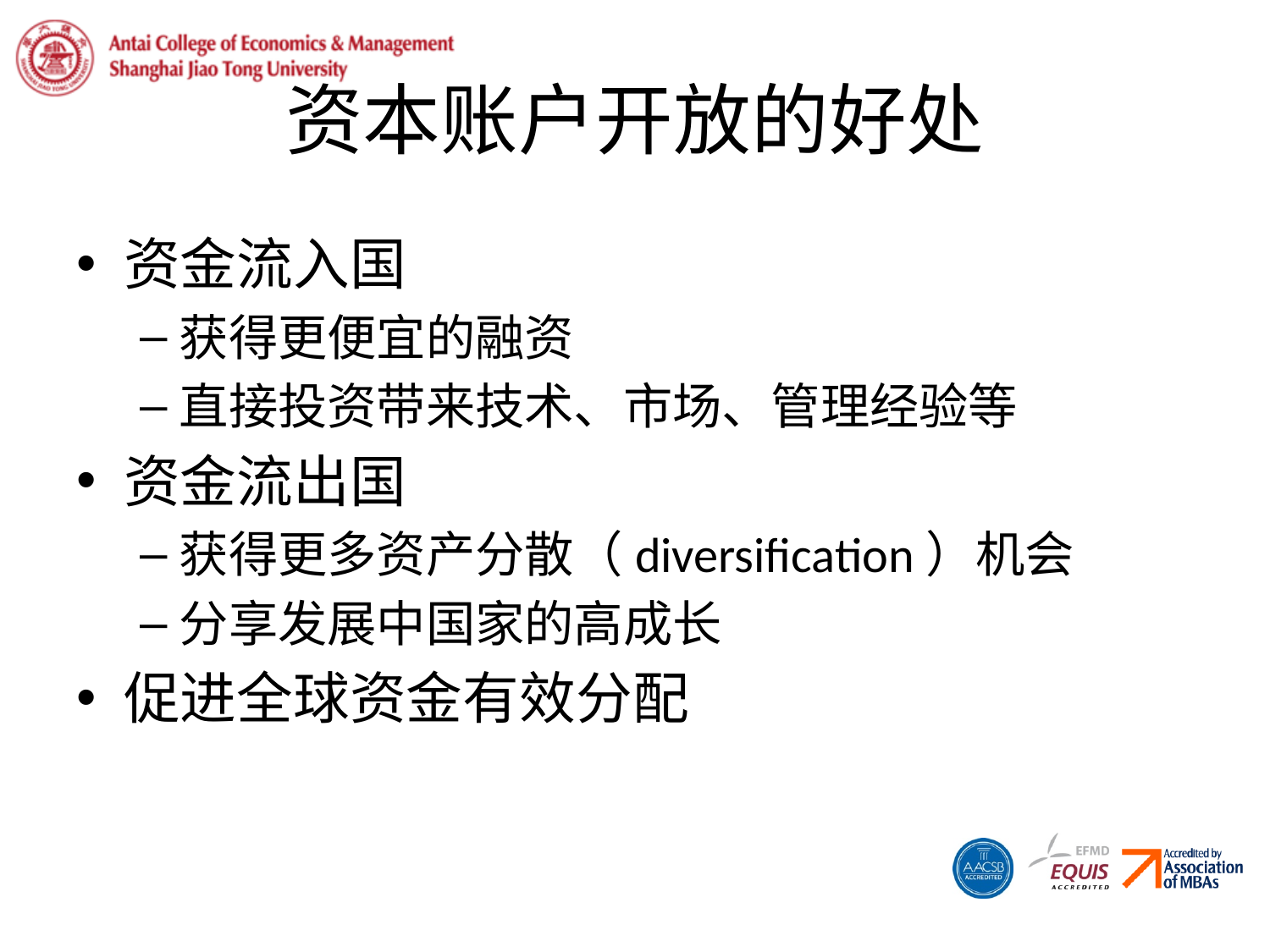

# 资本账户开放的好处
资金流入国
获得更便宜的融资
直接投资带来技术、市场、管理经验等
资金流出国
获得更多资产分散（diversification）机会
分享发展中国家的高成长
促进全球资金有效分配